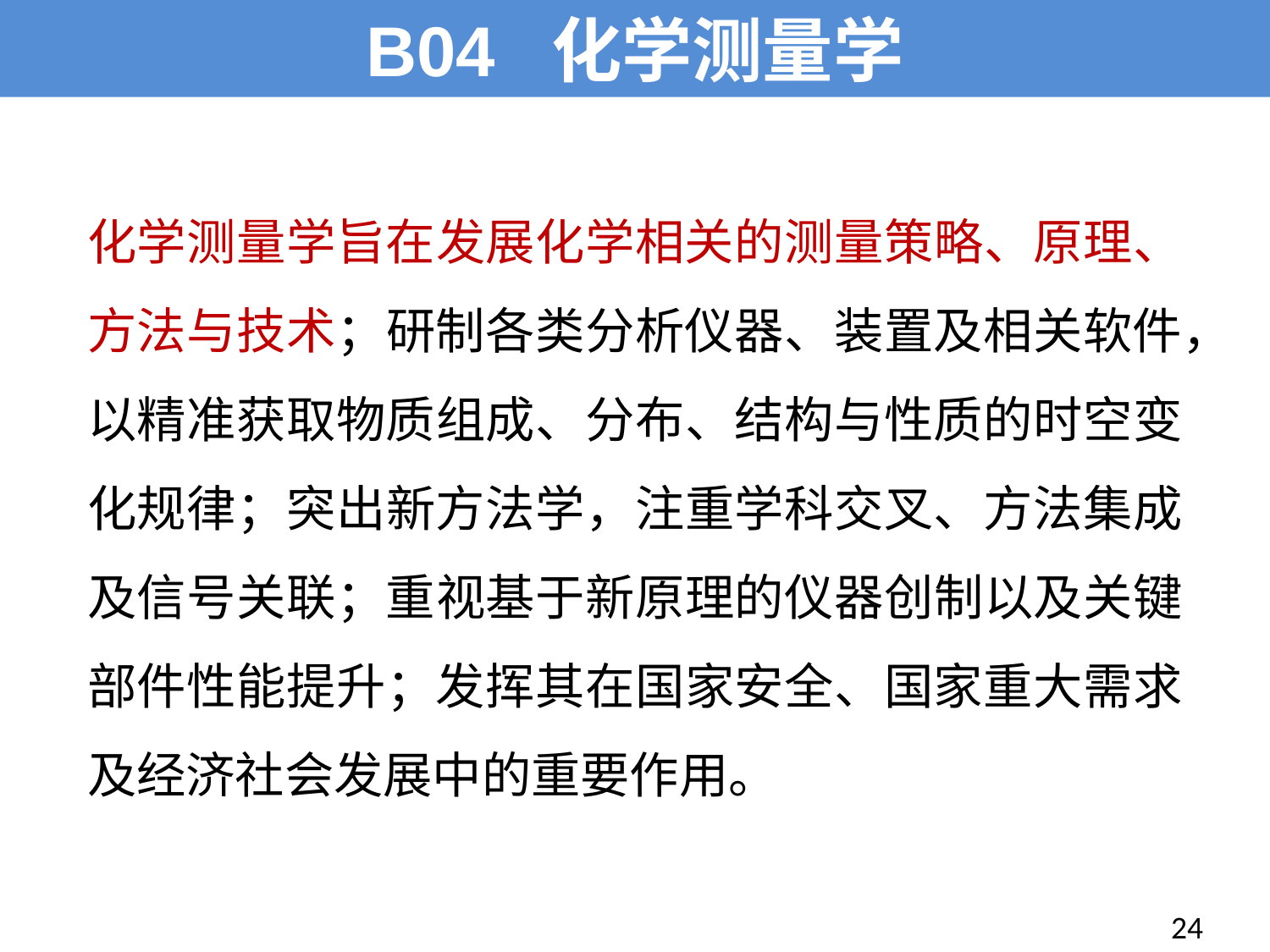

B04  化学测量学
化学测量学旨在发展化学相关的测量策略、原理、方法与技术；研制各类分析仪器、装置及相关软件，以精准获取物质组成、分布、结构与性质的时空变化规律；突出新方法学，注重学科交叉、方法集成及信号关联；重视基于新原理的仪器创制以及关键部件性能提升；发挥其在国家安全、国家重大需求及经济社会发展中的重要作用。